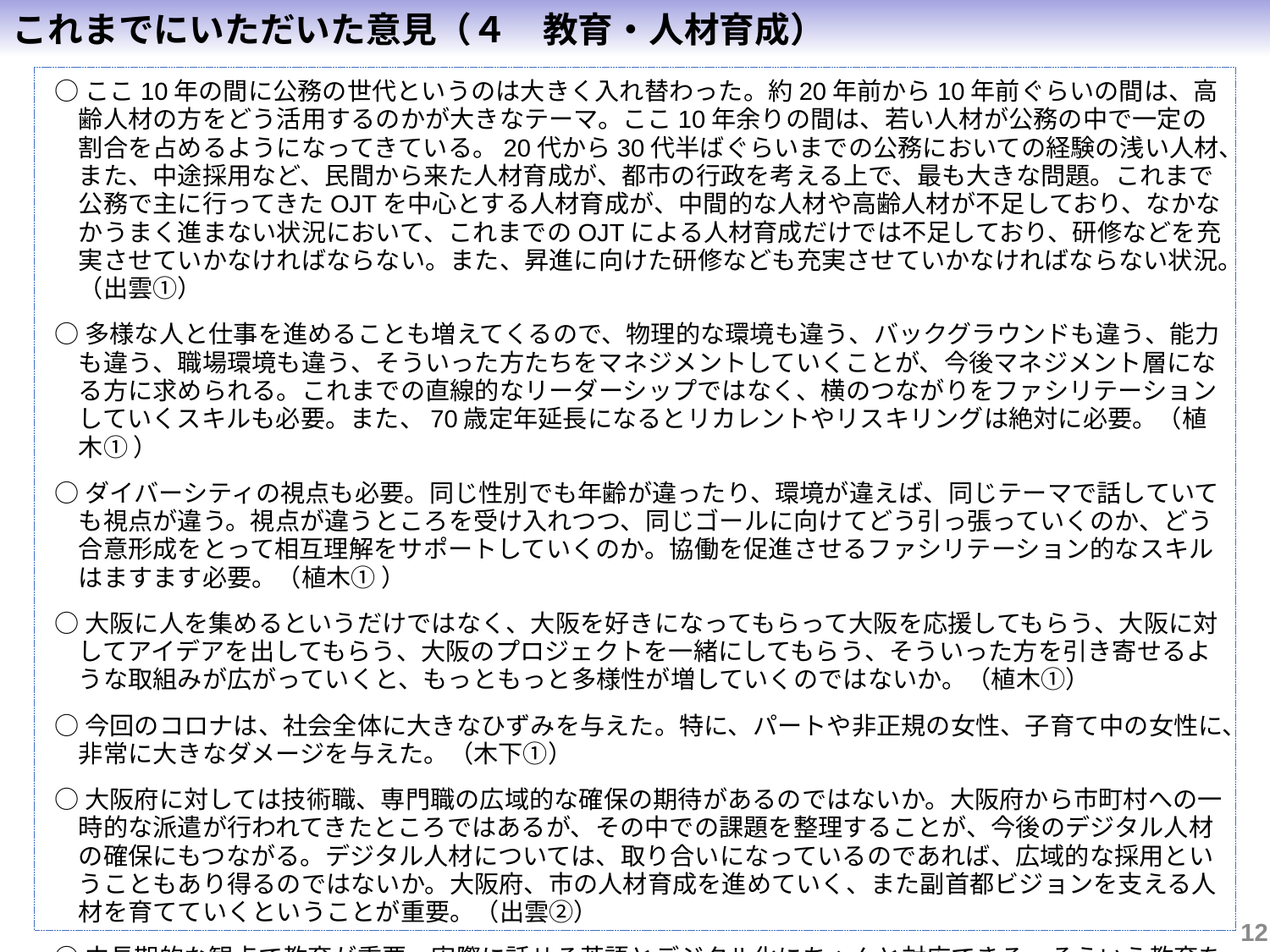

これまでにいただいた意見（４　教育・人材育成）
○ここ10年の間に公務の世代というのは大きく入れ替わった。約20年前から10年前ぐらいの間は、高齢人材の方をどう活用するのかが大きなテーマ。ここ10年余りの間は、若い人材が公務の中で一定の割合を占めるようになってきている。20代から30代半ばぐらいまでの公務においての経験の浅い人材、また、中途採用など、民間から来た人材育成が、都市の行政を考える上で、最も大きな問題。これまで公務で主に行ってきたOJTを中心とする人材育成が、中間的な人材や高齢人材が不足しており、なかなかうまく進まない状況において、これまでのOJTによる人材育成だけでは不足しており、研修などを充実させていかなければならない。また、昇進に向けた研修なども充実させていかなければならない状況。（出雲①）
○多様な人と仕事を進めることも増えてくるので、物理的な環境も違う、バックグラウンドも違う、能力も違う、職場環境も違う、そういった方たちをマネジメントしていくことが、今後マネジメント層になる方に求められる。これまでの直線的なリーダーシップではなく、横のつながりをファシリテーションしていくスキルも必要。また、70歳定年延長になるとリカレントやリスキリングは絶対に必要。（植木① ）
○ダイバーシティの視点も必要。同じ性別でも年齢が違ったり、環境が違えば、同じテーマで話していても視点が違う。視点が違うところを受け入れつつ、同じゴールに向けてどう引っ張っていくのか、どう合意形成をとって相互理解をサポートしていくのか。協働を促進させるファシリテーション的なスキルはますます必要。（植木① ）
○大阪に人を集めるというだけではなく、大阪を好きになってもらって大阪を応援してもらう、大阪に対してアイデアを出してもらう、大阪のプロジェクトを一緒にしてもらう、そういった方を引き寄せるような取組みが広がっていくと、もっともっと多様性が増していくのではないか。（植木①）
○今回のコロナは、社会全体に大きなひずみを与えた。特に、パートや非正規の女性、子育て中の女性に、非常に大きなダメージを与えた。（木下①）
○大阪府に対しては技術職、専門職の広域的な確保の期待があるのではないか。大阪府から市町村への一時的な派遣が行われてきたところではあるが、その中での課題を整理することが、今後のデジタル人材の確保にもつながる。デジタル人材については、取り合いになっているのであれば、広域的な採用ということもあり得るのではないか。大阪府、市の人材育成を進めていく、また副首都ビジョンを支える人材を育てていくということが重要。（出雲②）
○中長期的な観点で教育が重要。実際に話せる英語とデジタル化にちゃんと対応できる、そういう教育をするべき。中高の先生方でデジタル化に対応できていない人たちが非常に多い。英語の先生が英語をしゃべれないというのが実情。ちゃんと話せる英語、それからデジタル化に対応したスキルが身につくという形にすべき。（野田②）
12